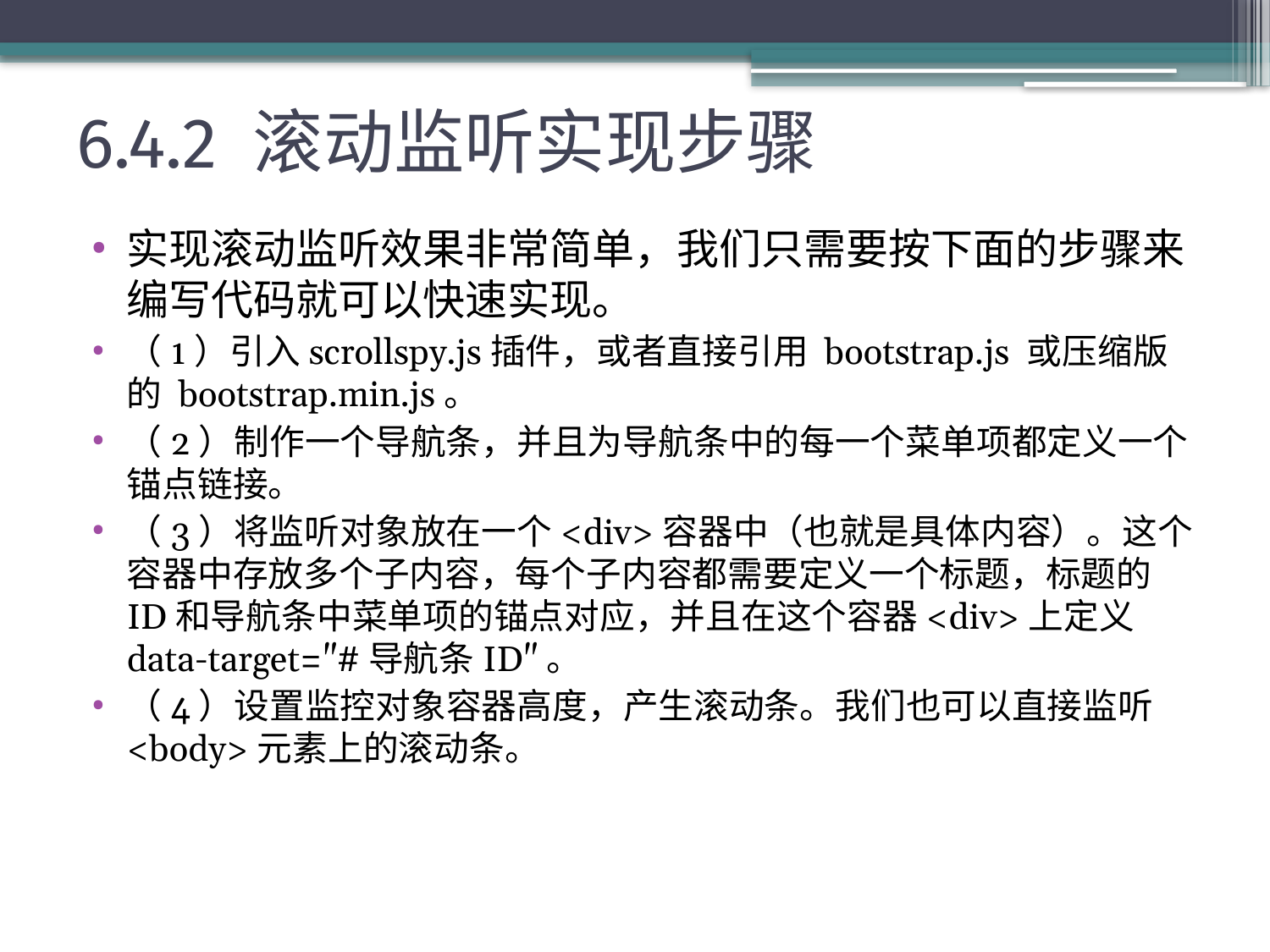

# 6.4.2 滚动监听实现步骤
实现滚动监听效果非常简单，我们只需要按下面的步骤来编写代码就可以快速实现。
（1）引入scrollspy.js插件，或者直接引用 bootstrap.js 或压缩版的 bootstrap.min.js。
（2）制作一个导航条，并且为导航条中的每一个菜单项都定义一个锚点链接。
（3）将监听对象放在一个<div>容器中（也就是具体内容）。这个容器中存放多个子内容，每个子内容都需要定义一个标题，标题的ID和导航条中菜单项的锚点对应，并且在这个容器<div>上定义data-target="#导航条ID"。
（4）设置监控对象容器高度，产生滚动条。我们也可以直接监听<body>元素上的滚动条。